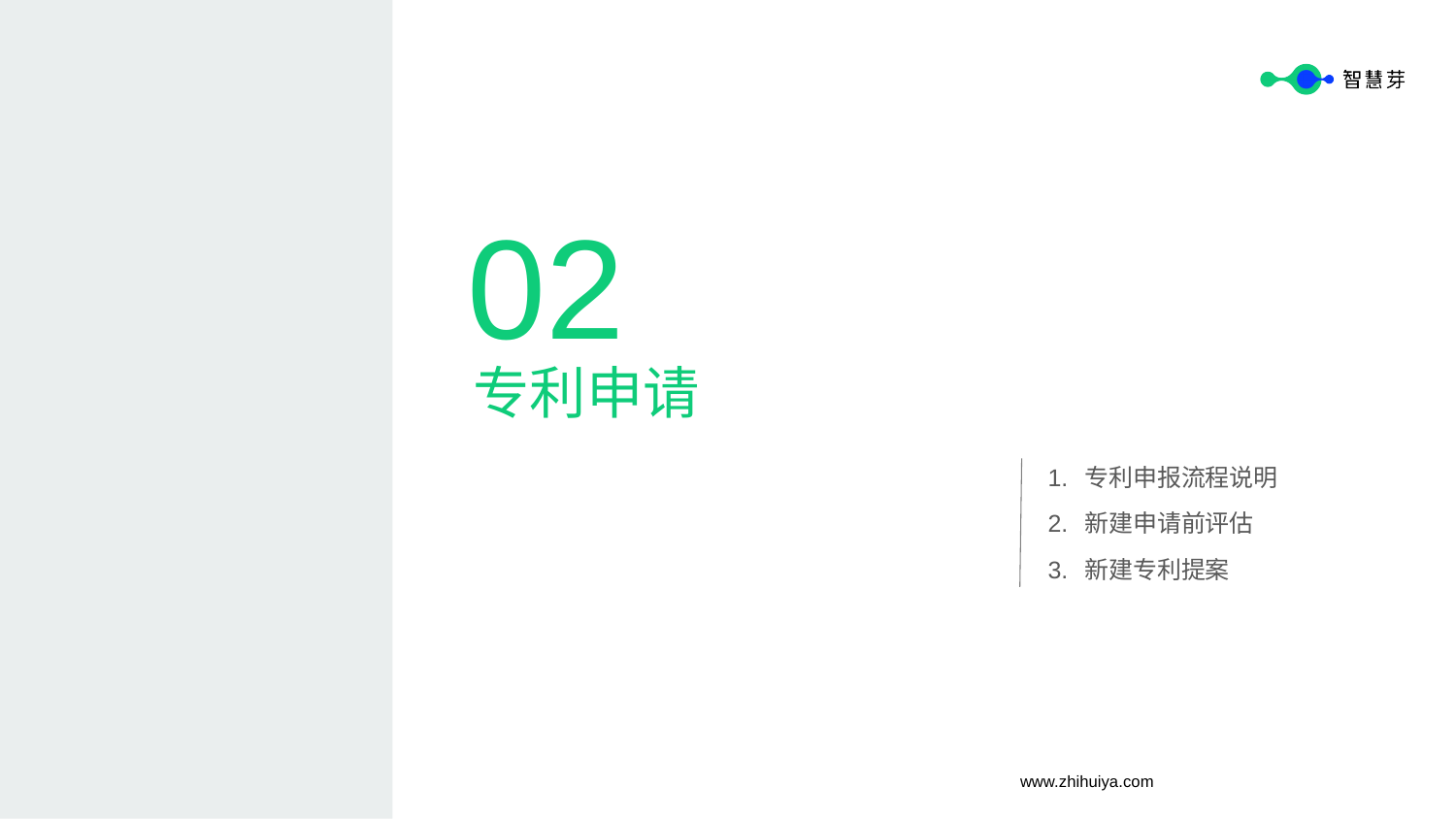

02
# 专利申请
专利申报流程说明
新建申请前评估
新建专利提案
www.zhihuiya.com